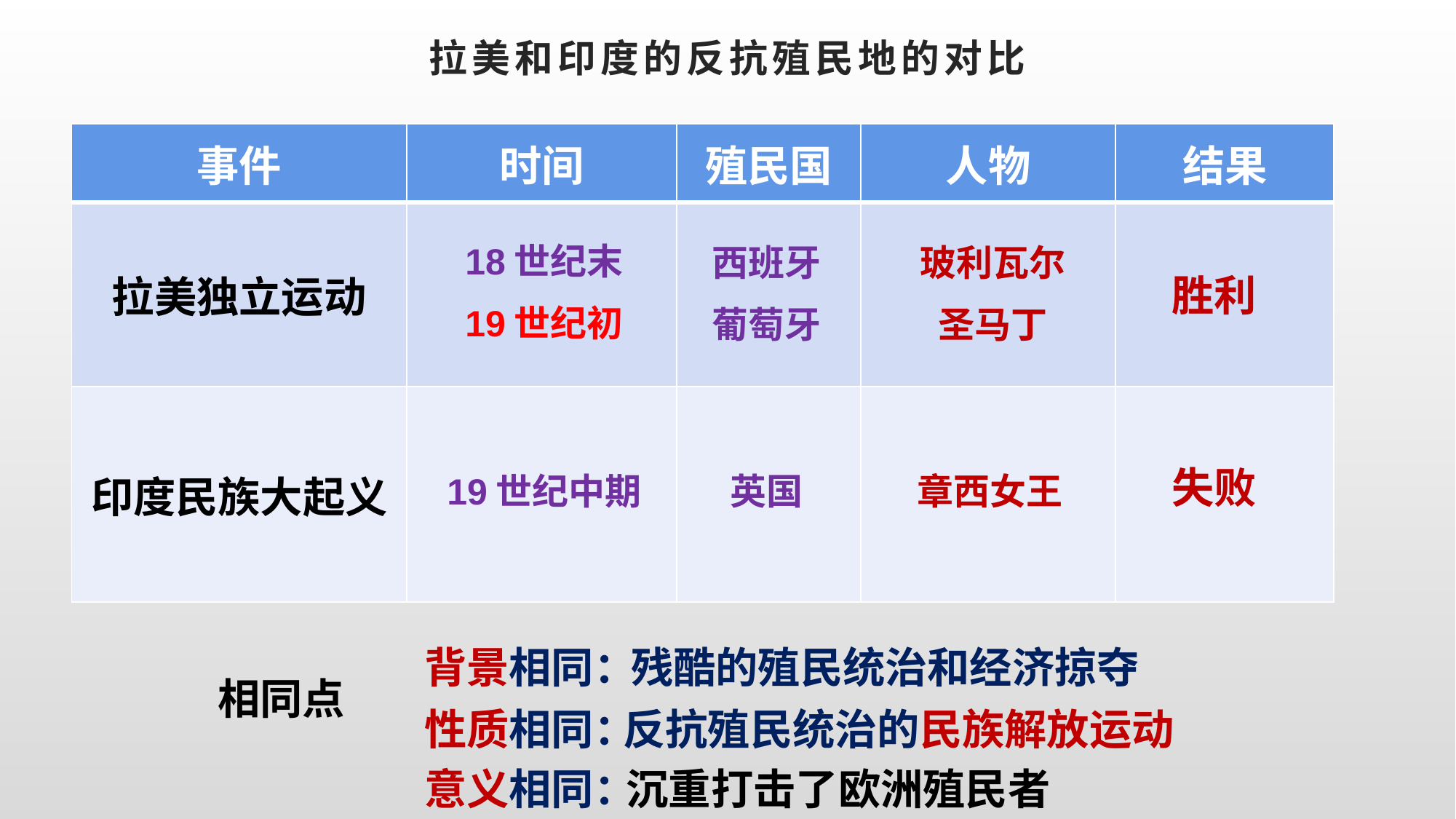

# 拉美和印度的反抗殖民地的对比
| 事件 | 时间 | 殖民国 | 人物 | 结果 |
| --- | --- | --- | --- | --- |
| 拉美独立运动 |  |  |  |  |
| 印度民族大起义 |  |  |  |  |
18世纪末
19世纪初
西班牙
葡萄牙
玻利瓦尔
圣马丁
胜利
失败
19世纪中期
英国
章西女王
背景相同：
残酷的殖民统治和经济掠夺
相同点
性质相同：
反抗殖民统治的民族解放运动
沉重打击了欧洲殖民者
意义相同：